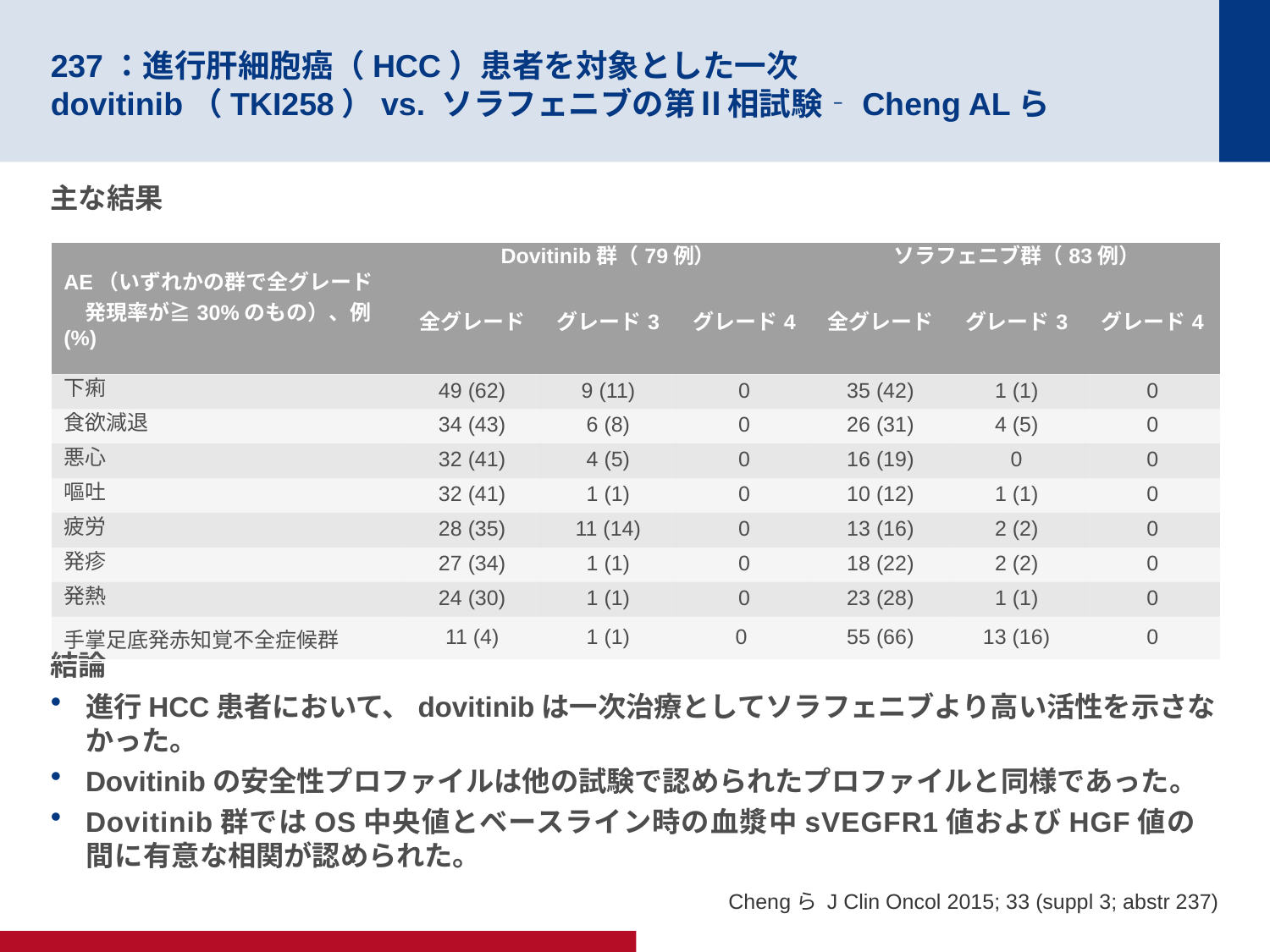

# 237：進行肝細胞癌（HCC）患者を対象とした一次dovitinib（TKI258）vs. ソラフェニブの第Ⅱ相試験‐Cheng ALら
主な結果
結論
進行HCC患者において、dovitinibは一次治療としてソラフェニブより高い活性を示さなかった。
Dovitinibの安全性プロファイルは他の試験で認められたプロファイルと同様であった。
Dovitinib群ではOS中央値とベースライン時の血漿中sVEGFR1値およびHGF値の間に有意な相関が認められた。

| AE（いずれかの群で全グレード　発現率が≧30%のもの）、例(%) | Dovitinib群（79例） |  |  | ソラフェニブ群（83例） |  |  |
| --- | --- | --- | --- | --- | --- | --- |
|  | 全グレード | グレード3 | グレード4 | 全グレード | グレード3 | グレード4 |
| 下痢 | 49 (62) | 9 (11) | 0 | 35 (42) | 1 (1) | 0 |
| 食欲減退 | 34 (43) | 6 (8) | 0 | 26 (31) | 4 (5) | 0 |
| 悪心 | 32 (41) | 4 (5) | 0 | 16 (19) | 0 | 0 |
| 嘔吐 | 32 (41) | 1 (1) | 0 | 10 (12) | 1 (1) | 0 |
| 疲労 | 28 (35) | 11 (14) | 0 | 13 (16) | 2 (2) | 0 |
| 発疹 | 27 (34) | 1 (1) | 0 | 18 (22) | 2 (2) | 0 |
| 発熱 | 24 (30) | 1 (1) | 0 | 23 (28) | 1 (1) | 0 |
| 手掌足底発赤知覚不全症候群 | 11 (4) | 1 (1) | 0 | 55 (66) | 13 (16) | 0 |
Chengら J Clin Oncol 2015; 33 (suppl 3; abstr 237)